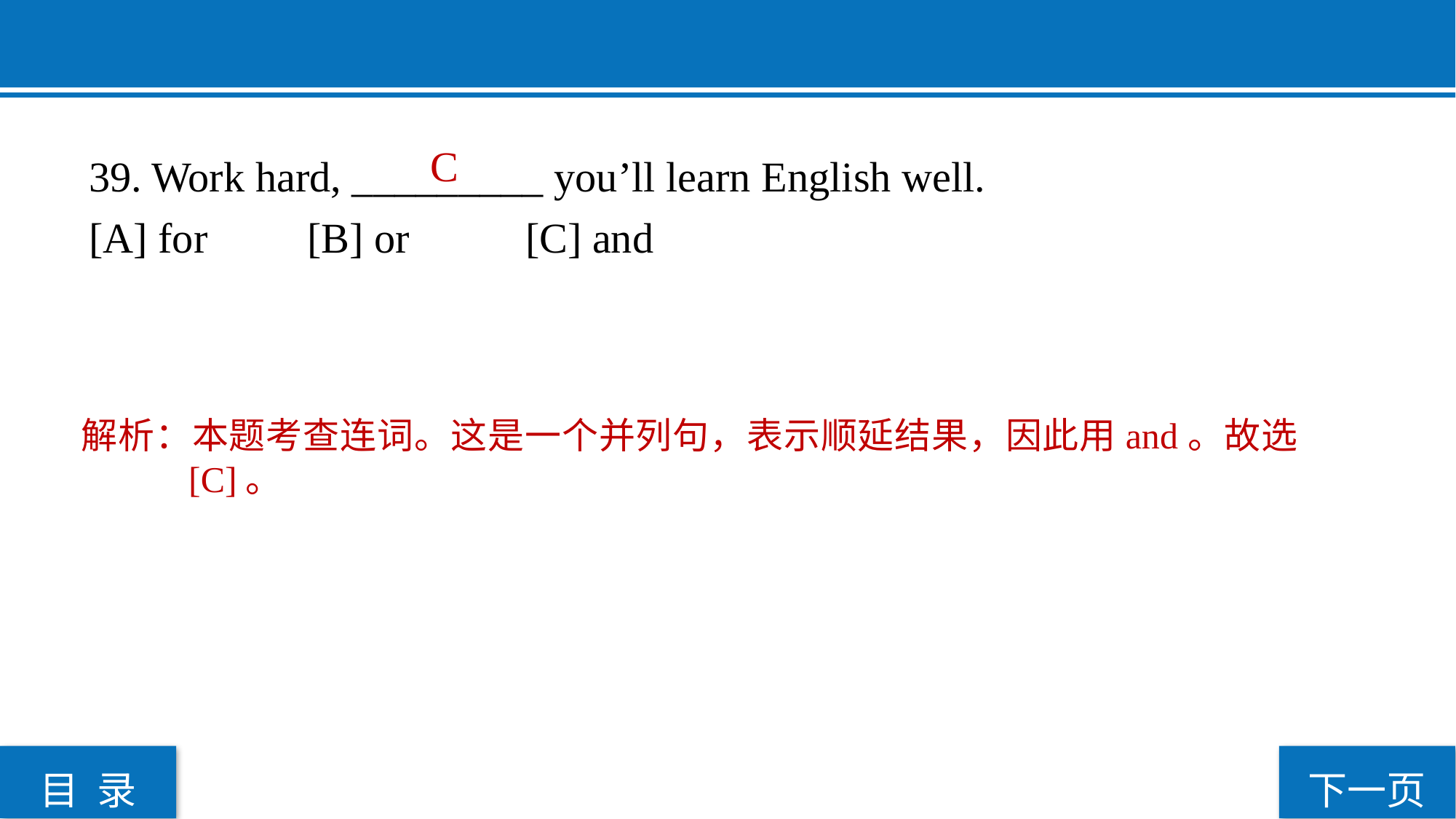

C
39. Work hard, _________ you’ll learn English well.
[A] for 	[B] or 	[C] and
解析：本题考查连词。这是一个并列句，表示顺延结果，因此用and。故选[C]。